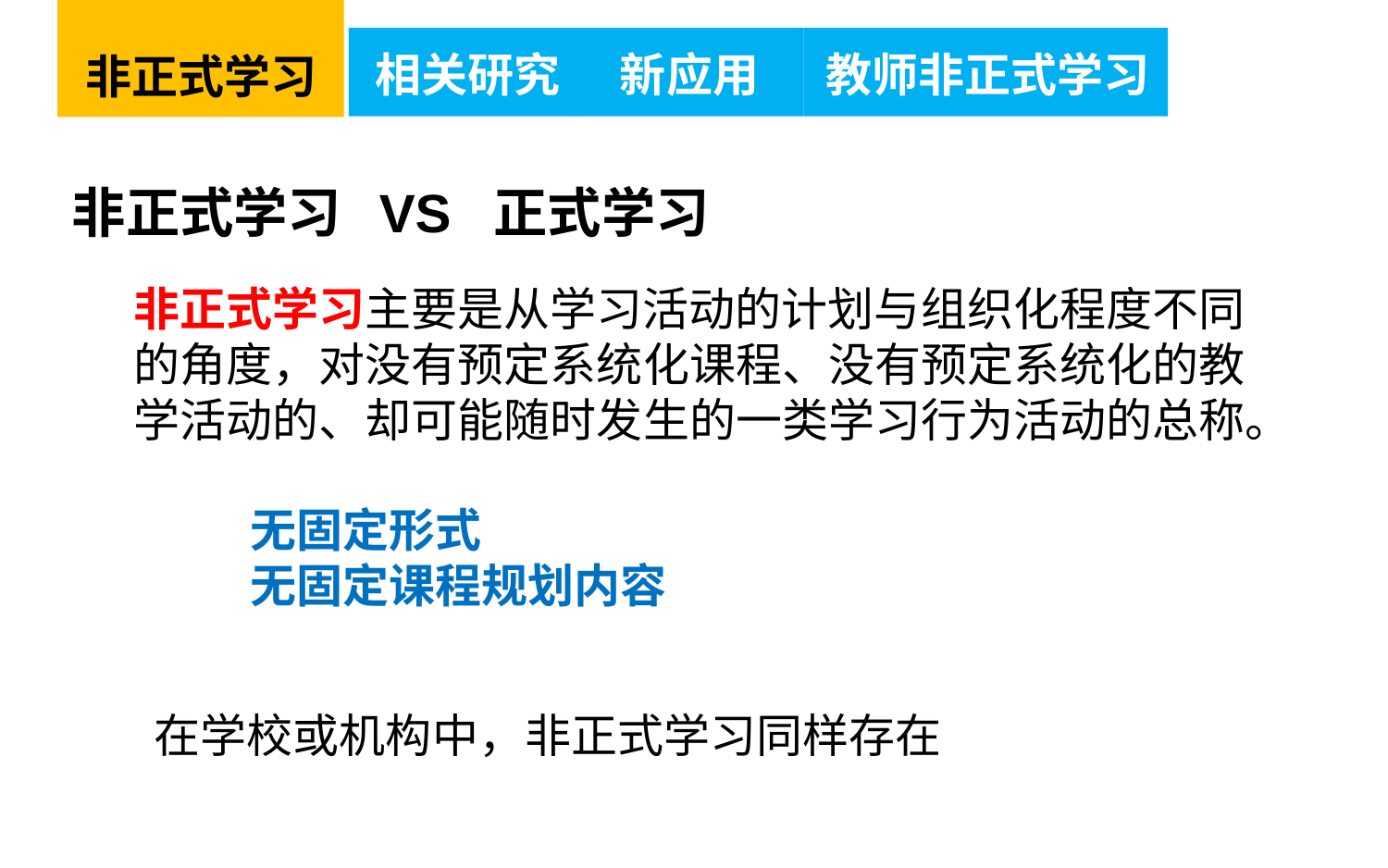

非正式学习  VS  正式学习
非正式学习主要是从学习活动的计划与组织化程度不同的角度，对没有预定系统化课程、没有预定系统化的教学活动的、却可能随时发生的一类学习行为活动的总称。
无固定形式
无固定课程规划内容
在学校或机构中，非正式学习同样存在